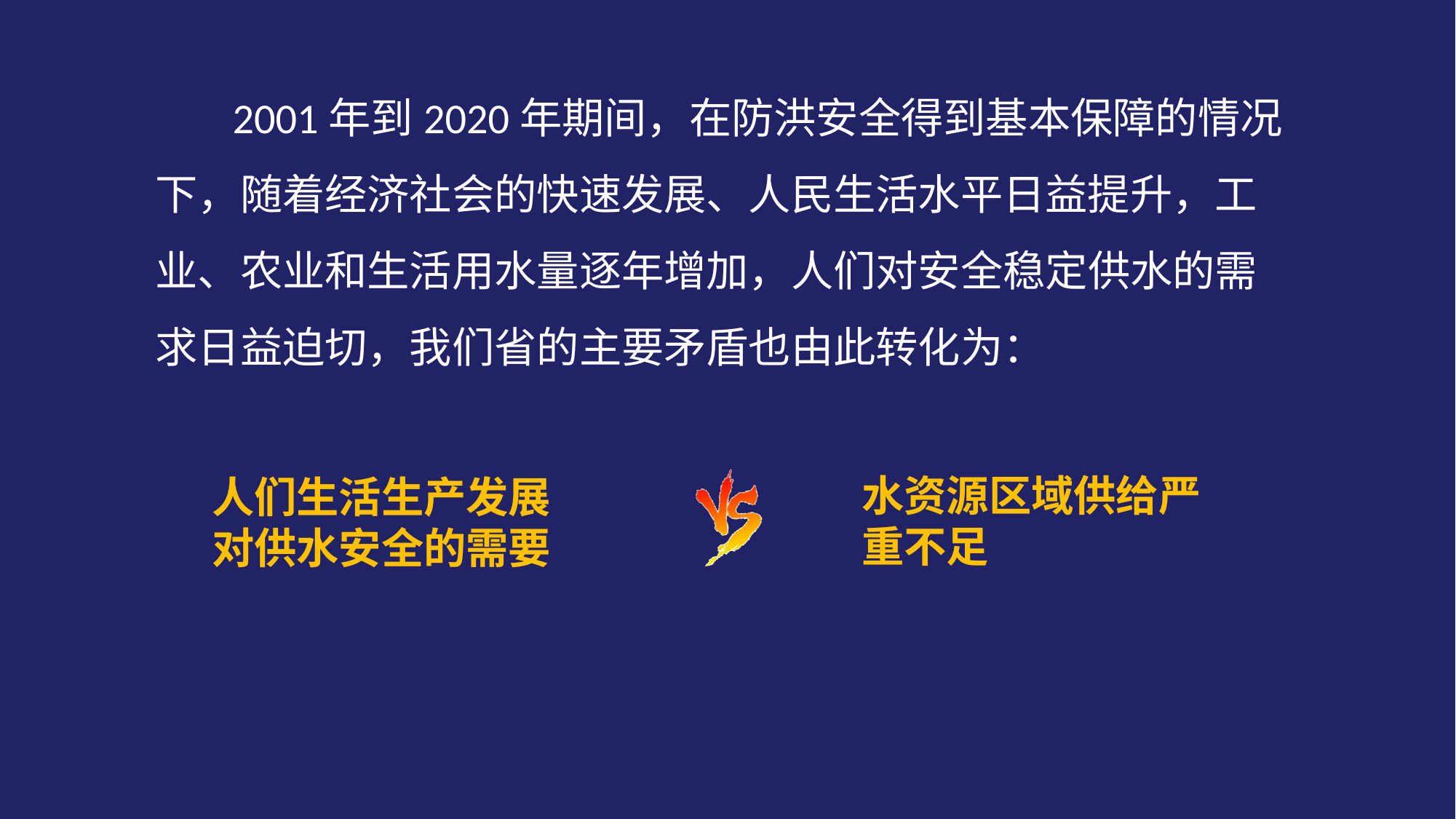

2001年到2020年期间，在防洪安全得到基本保障的情况下，随着经济社会的快速发展、人民生活水平日益提升，工业、农业和生活用水量逐年增加，人们对安全稳定供水的需求日益迫切，我们省的主要矛盾也由此转化为：

水资源区域供给严重不足
人们生活生产发展对供水安全的需要